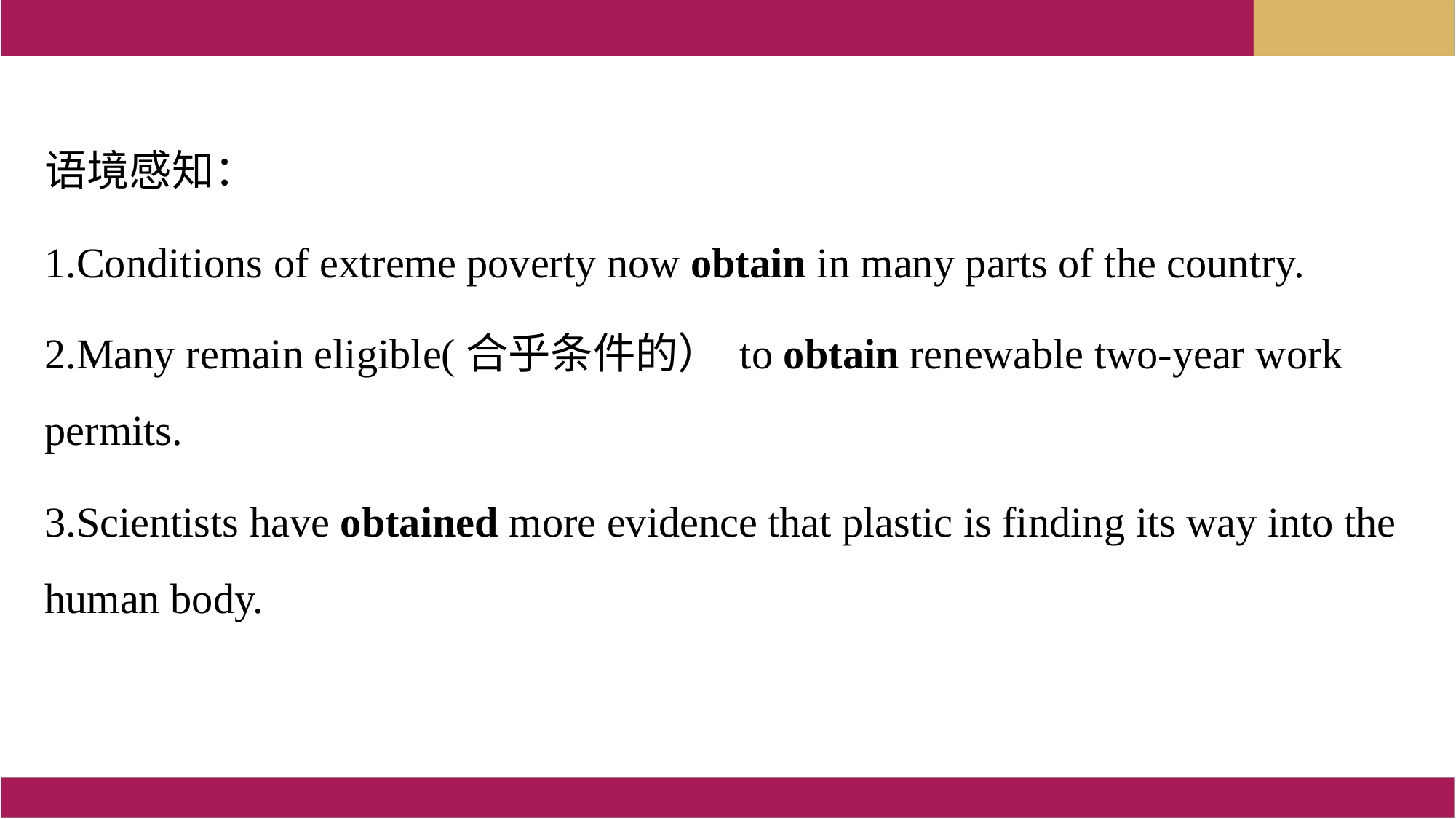

语境感知：
1.Conditions of extreme poverty now obtain in many parts of the country.
2.Many remain eligible(合乎条件的） to obtain renewable two-year work permits.
3.Scientists have obtained more evidence that plastic is finding its way into the human body.